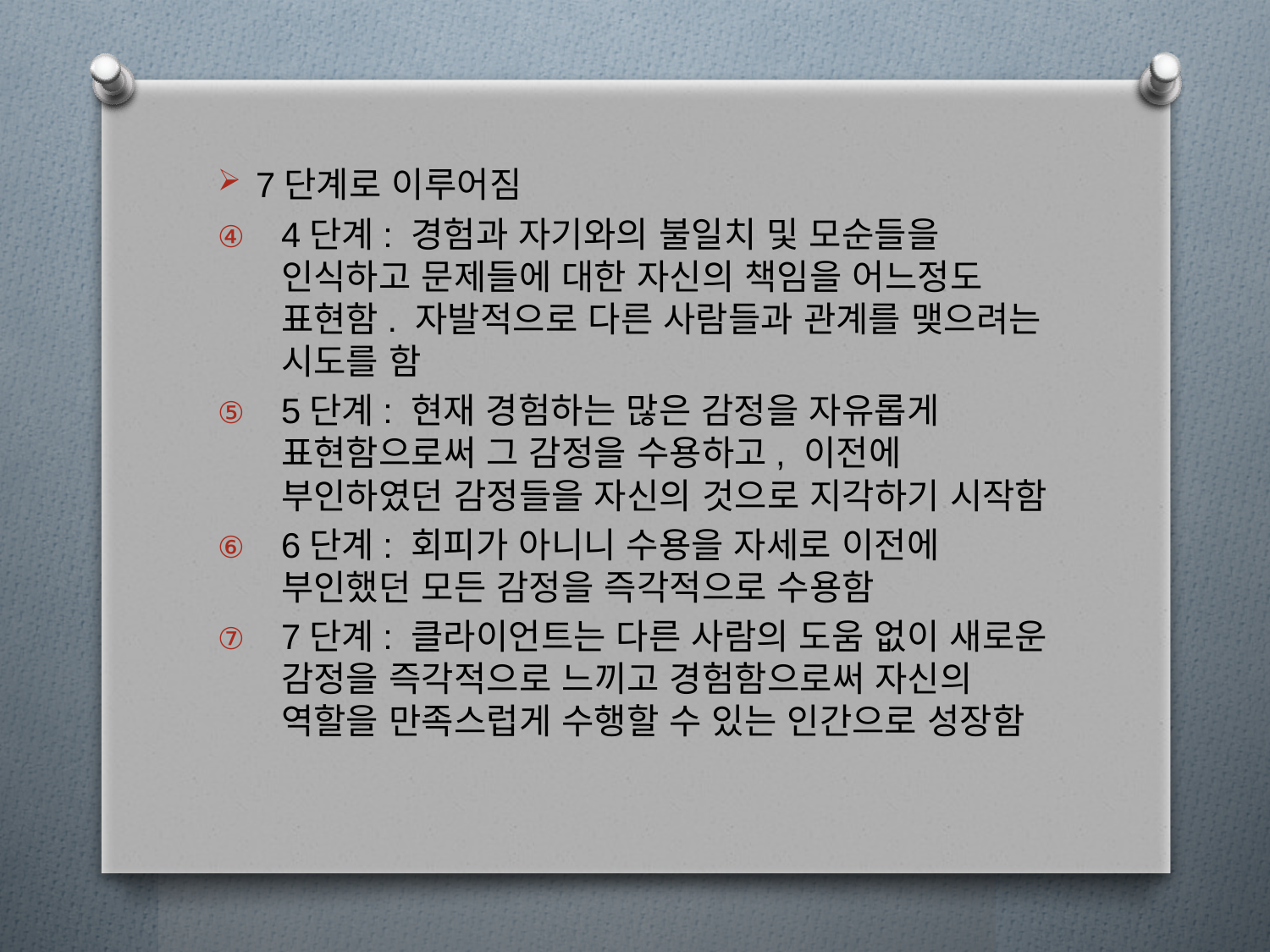

7단계로 이루어짐
4단계: 경험과 자기와의 불일치 및 모순들을 인식하고 문제들에 대한 자신의 책임을 어느정도 표현함. 자발적으로 다른 사람들과 관계를 맺으려는 시도를 함
5단계: 현재 경험하는 많은 감정을 자유롭게 표현함으로써 그 감정을 수용하고, 이전에 부인하였던 감정들을 자신의 것으로 지각하기 시작함
6단계: 회피가 아니니 수용을 자세로 이전에 부인했던 모든 감정을 즉각적으로 수용함
7단계: 클라이언트는 다른 사람의 도움 없이 새로운 감정을 즉각적으로 느끼고 경험함으로써 자신의 역할을 만족스럽게 수행할 수 있는 인간으로 성장함